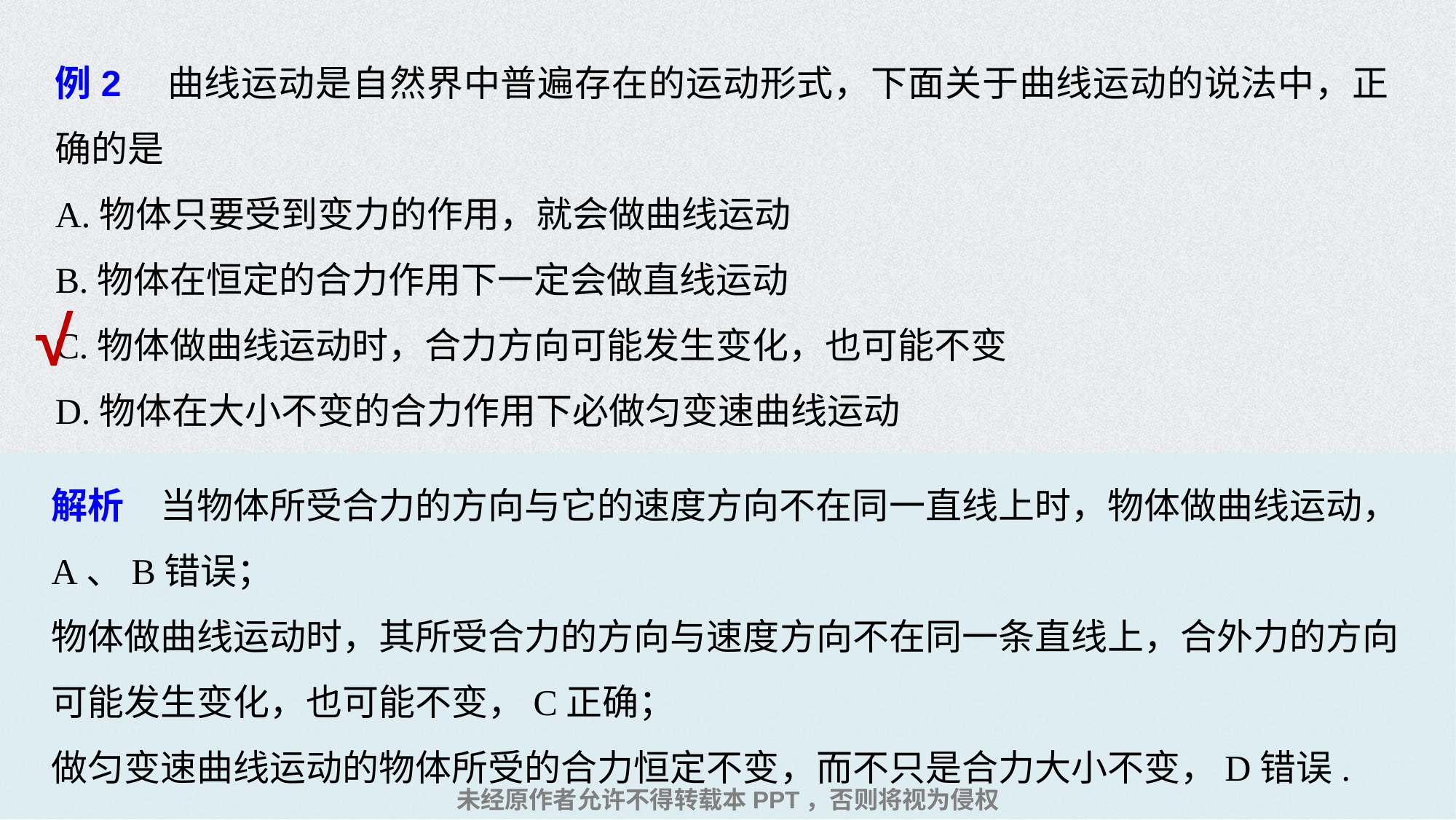

例2　曲线运动是自然界中普遍存在的运动形式，下面关于曲线运动的说法中，正确的是
A.物体只要受到变力的作用，就会做曲线运动
B.物体在恒定的合力作用下一定会做直线运动
C.物体做曲线运动时，合力方向可能发生变化，也可能不变
D.物体在大小不变的合力作用下必做匀变速曲线运动
√
解析　当物体所受合力的方向与它的速度方向不在同一直线上时，物体做曲线运动，A、B错误；
物体做曲线运动时，其所受合力的方向与速度方向不在同一条直线上，合外力的方向可能发生变化，也可能不变，C正确；
做匀变速曲线运动的物体所受的合力恒定不变，而不只是合力大小不变，D错误.